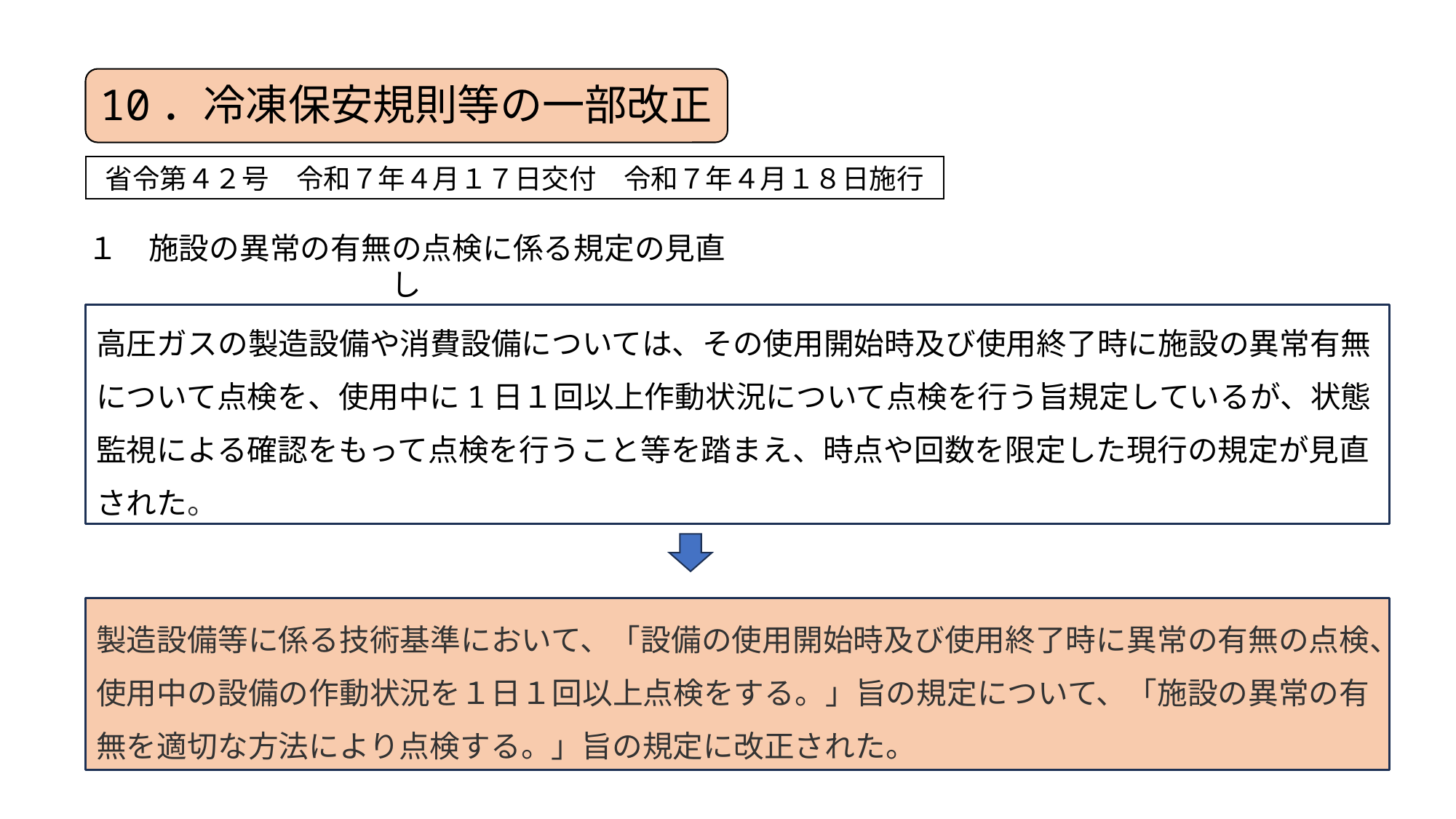

10．冷凍保安規則等の一部改正
省令第４２号　令和７年４月１７日交付　令和７年４月１８日施行
１　施設の異常の有無の点検に係る規定の見直し
高圧ガスの製造設備や消費設備については、その使用開始時及び使用終了時に施設の異常有無について点検を、使用中に1日１回以上作動状況について点検を行う旨規定しているが、状態監視による確認をもって点検を行うこと等を踏まえ、時点や回数を限定した現行の規定が見直された。

製造設備等に係る技術基準において、「設備の使用開始時及び使用終了時に異常の有無の点検、使用中の設備の作動状況を１日１回以上点検をする。」旨の規定について、「施設の異常の有無を適切な方法により点検する。」旨の規定に改正された。